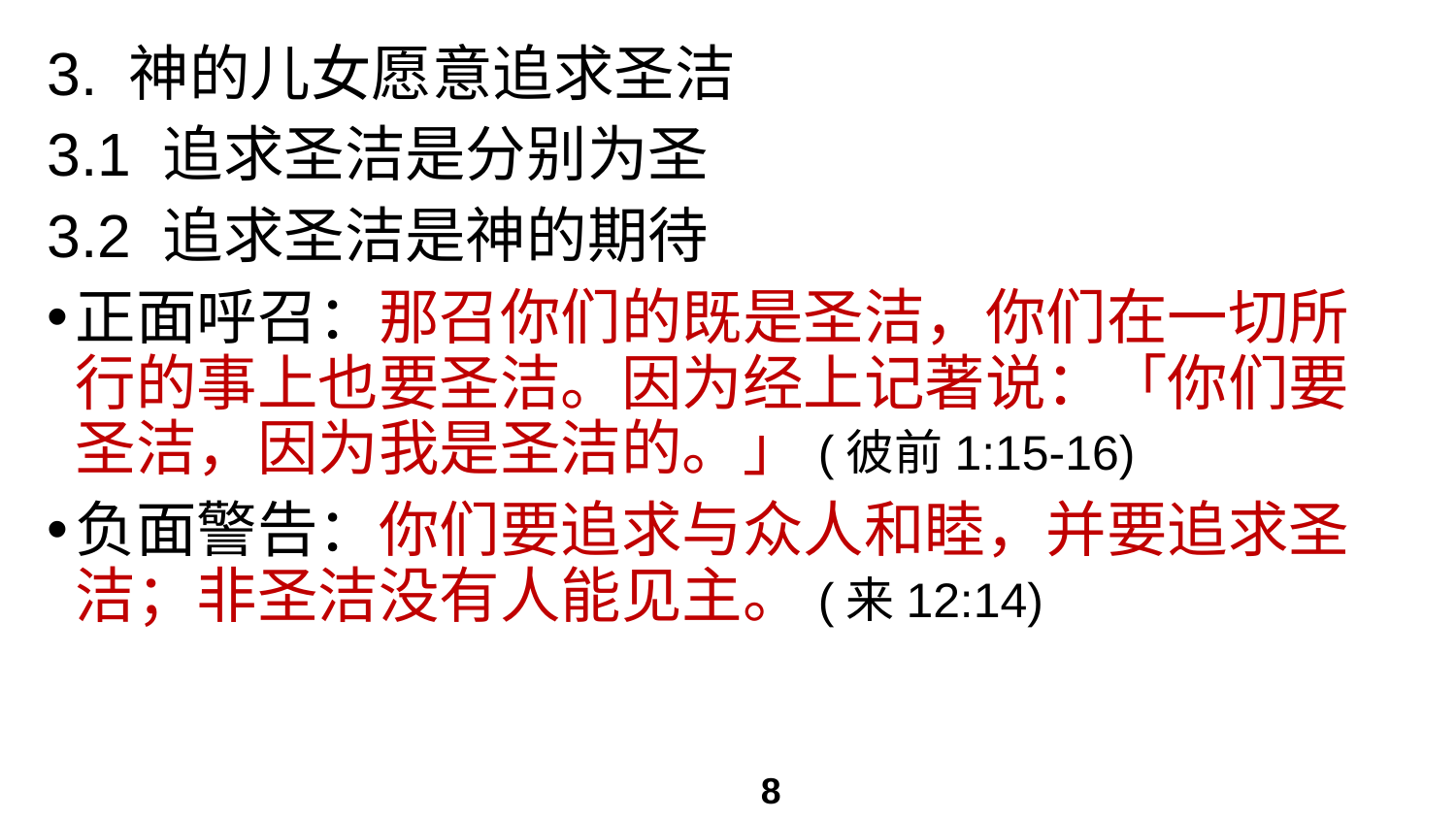

# 3. 神的儿女愿意追求圣洁
3.1 追求圣洁是分别为圣
3.2 追求圣洁是神的期待
正面呼召：那召你们的既是圣洁，你们在一切所行的事上也要圣洁。因为经上记著说：「你们要圣洁，因为我是圣洁的。」(彼前1:15-16)
负面警告：你们要追求与众人和睦，并要追求圣洁；非圣洁没有人能见主。(来12:14)

8